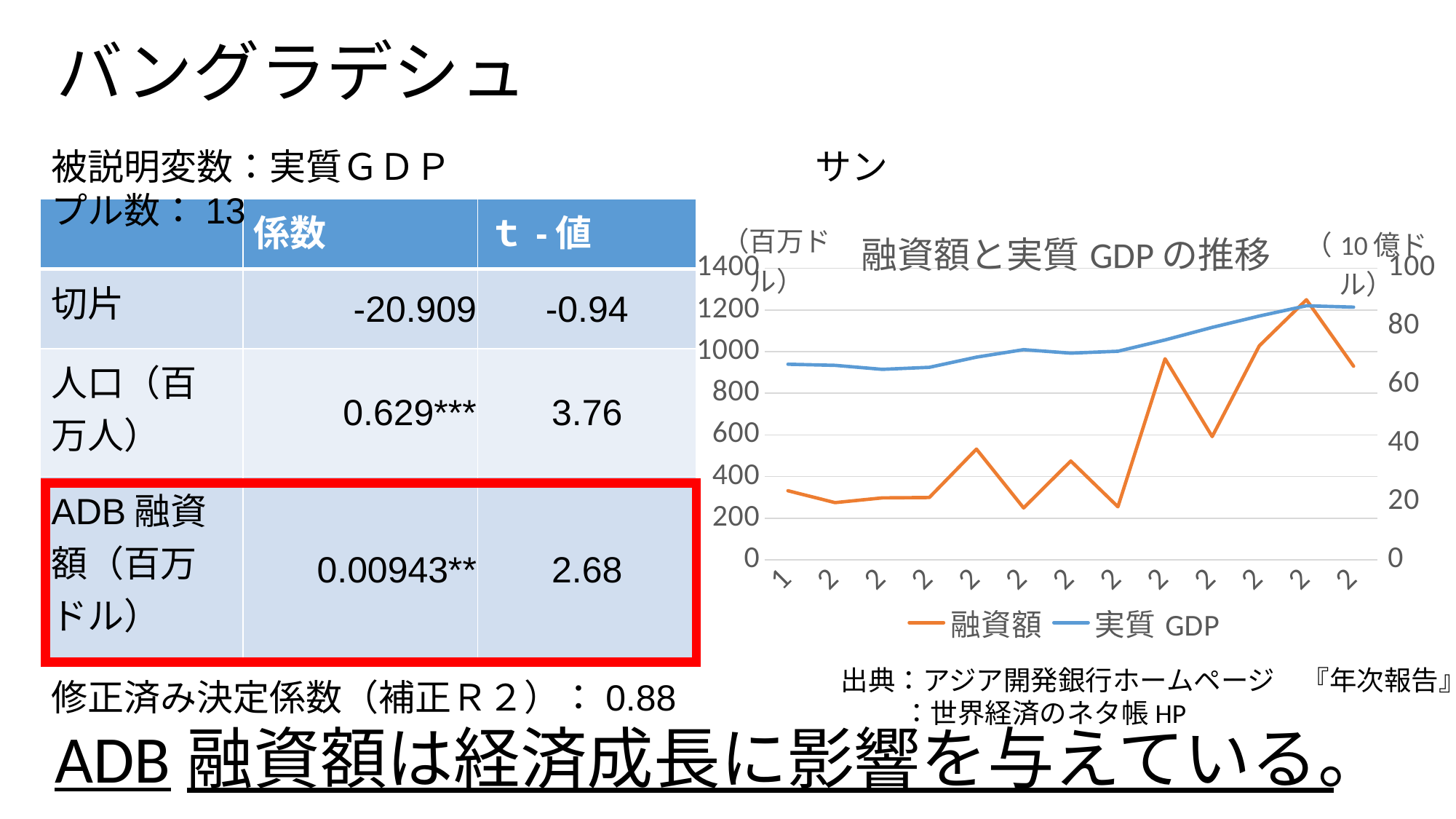

# バングラデシュ
被説明変数：実質ＧＤＰ　　　　　　　　　　サンプル数：13
|  | 係数 | ｔ-値 |
| --- | --- | --- |
| 切片 | -20.909 | -0.94 |
| 人口（百万人） | 0.629\*\*\* | 3.76 |
| ADB融資額（百万ドル） | 0.00943\*\* | 2.68 |

### Chart: 融資額と実質GDPの推移

| Category | 融資額 | 実質GDP |
|---|---|---|
| 1999年 | 332.0 | 67.11426084794229 |
| 2000年 | 275.1 | 66.72778388950006 |
| 2001年 | 297.9 | 65.35386084258265 |
| 2002年 | 299.77 | 66.05399195864446 |
| 2003年 | 532.0 | 69.5499064597777 |
| 2004年 | 249.51 | 72.10891505466779 |
| 2005年 | 474.8 | 70.92 |
| 2006年 | 255.1 | 71.56890526116935 |
| 2007年 | 965.7 | 75.43179414874866 |
| 2008年 | 592.0 | 79.74038777522182 |
| 2009年 | 1027.9 | 83.63412948314262 |
| 2010年 | 1249.0 | 87.1598943083625 |
| 2011年 | 930.0 | 86.6851778394817 |
出典：アジア開発銀行ホームページ　『年次報告』
         ：世界経済のネタ帳HP
修正済み決定係数（補正Ｒ２）：0.88
ADB融資額は経済成長に影響を与えている。